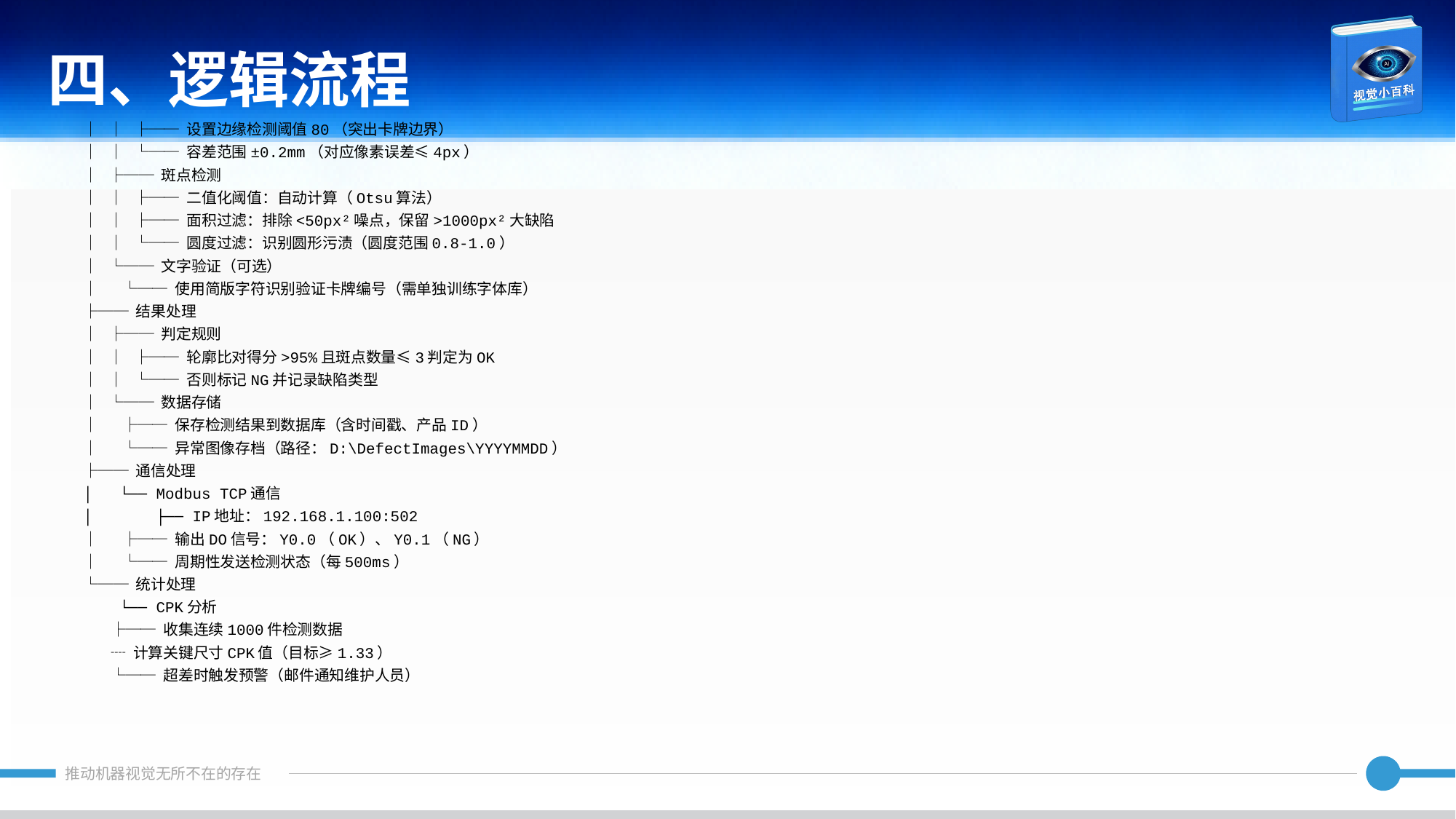

四、逻辑流程

│   │   ├── 设置边缘检测阈值80（突出卡牌边界）
│   │   └── 容差范围±0.2mm（对应像素误差≤4px）
│   ├── 斑点检测
│   │   ├── 二值化阈值：自动计算（Otsu算法）
│   │   ├── 面积过滤：排除<50px²噪点，保留>1000px²大缺陷
│   │   └── 圆度过滤：识别圆形污渍（圆度范围0.8-1.0）
│   └── 文字验证（可选）
│       └── 使用简版字符识别验证卡牌编号（需单独训练字体库）
├── 结果处理
│   ├── 判定规则
│   │   ├── 轮廓比对得分>95%且斑点数量≤3判定为OK
│   │   └── 否则标记NG并记录缺陷类型
│   └── 数据存储
│       ├── 保存检测结果到数据库（含时间戳、产品ID）
│       └── 异常图像存档（路径：D:\DefectImages\YYYYMMDD）
├── 通信处理
│   └── Modbus TCP通信
│       ├── IP地址：192.168.1.100:502
│       ├── 输出DO信号：Y0.0（OK）、Y0.1（NG）
│       └── 周期性发送检测状态（每500ms）
└── 统计处理
    └── CPK分析
        ├── 收集连续1000件检测数据
        ┈ 计算关键尺寸CPK值（目标≥1.33）
        └── 超差时触发预警（邮件通知维护人员）
10